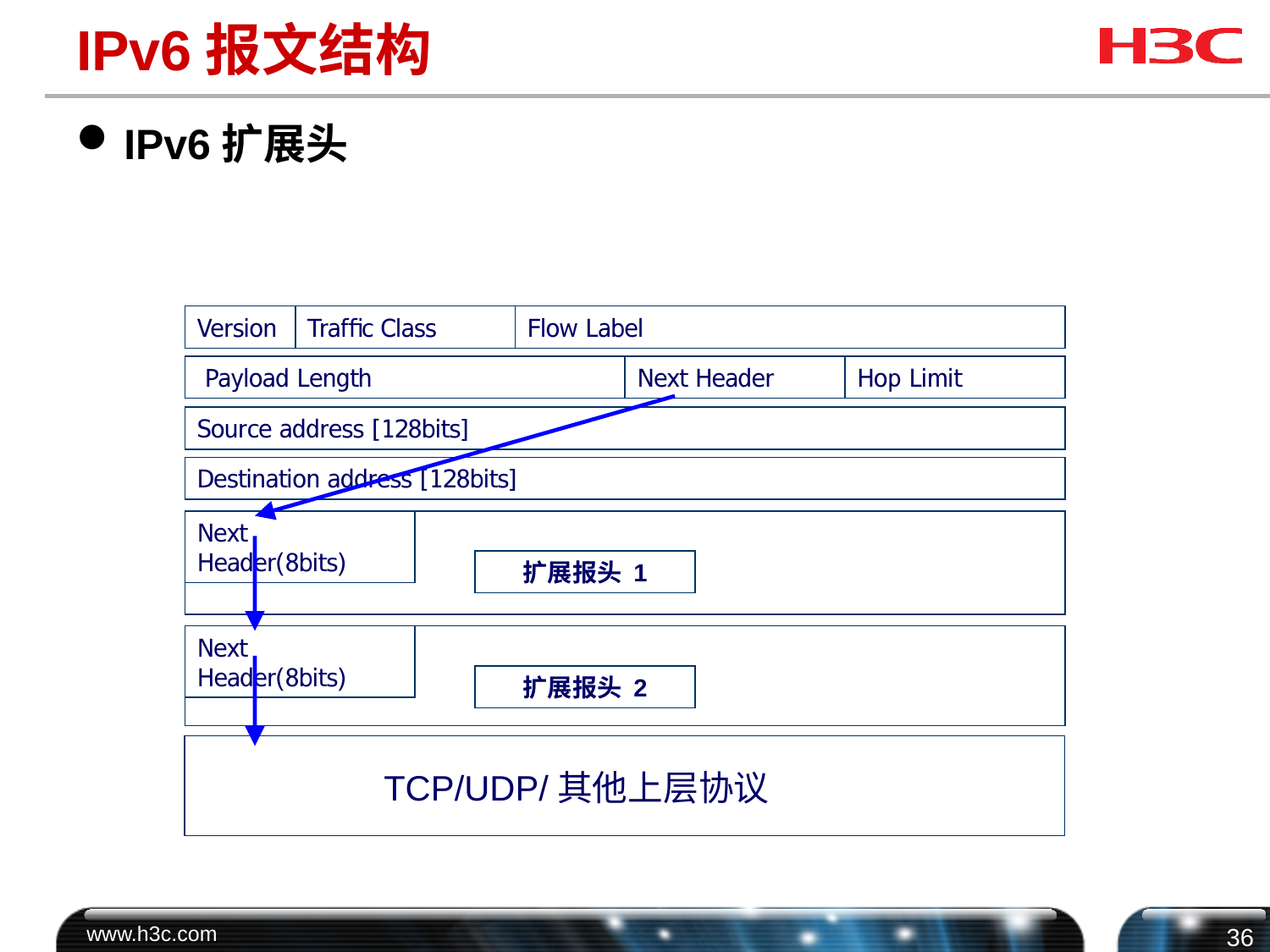

# IPv6报文结构
IPv6扩展头
Version
Traffic Class
Flow Label
 Payload Length
Next Header
Hop Limit

Source address [128bits]
Destination address [128bits]

Next Header(8bits)

扩展报头 1

Next Header(8bits)

扩展报头 2

TCP/UDP/其他上层协议